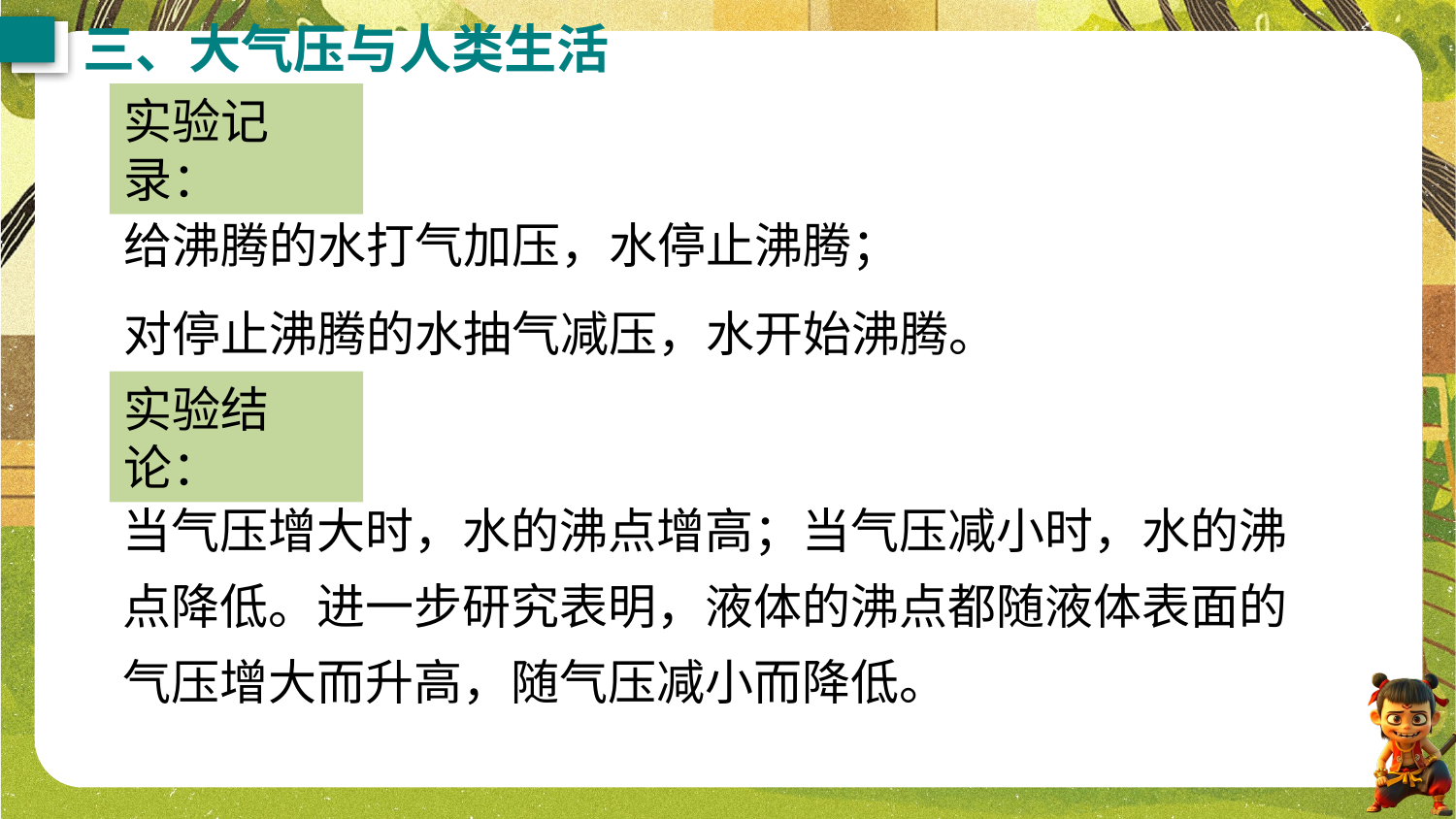

三、大气压与人类生活

实验记录：
给沸腾的水打气加压，水停止沸腾；
对停止沸腾的水抽气减压，水开始沸腾。
实验结论：
当气压增大时，水的沸点增高；当气压减小时，水的沸点降低。进一步研究表明，液体的沸点都随液体表面的气压增大而升高，随气压减小而降低。